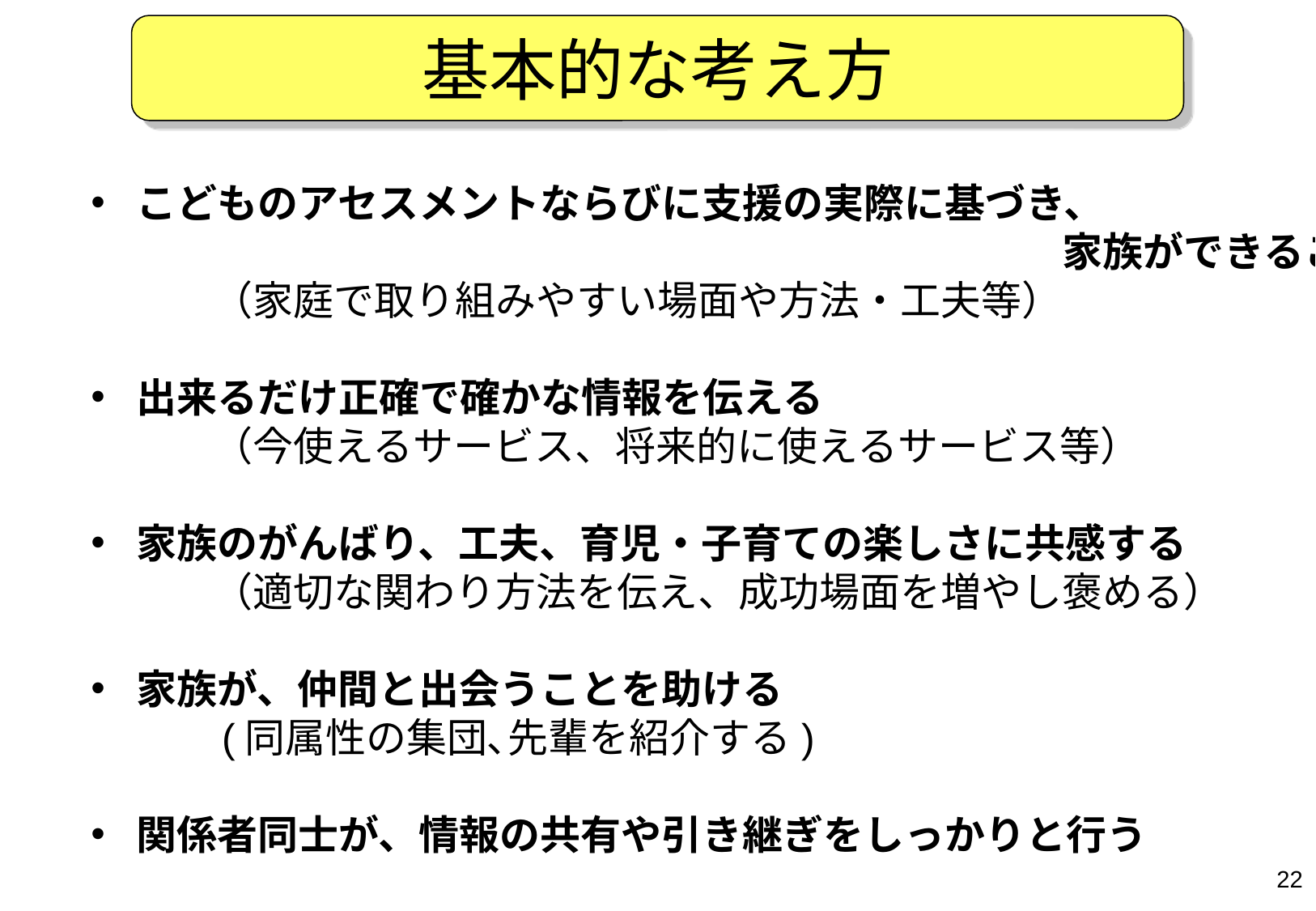

基本的な考え方
こどものアセスメントならびに支援の実際に基づき、
　　　　　　　　　　　　　　　　　　　　　　　　家族ができることを助言する
　　　（家庭で取り組みやすい場面や方法・工夫等）

出来るだけ正確で確かな情報を伝える
　　　（今使えるサービス、将来的に使えるサービス等）

家族のがんばり、工夫、育児・子育ての楽しさに共感する
　　　（適切な関わり方法を伝え、成功場面を増やし褒める）

家族が、仲間と出会うことを助ける
　　　(同属性の集団､先輩を紹介する)

関係者同士が、情報の共有や引き継ぎをしっかりと行う
22